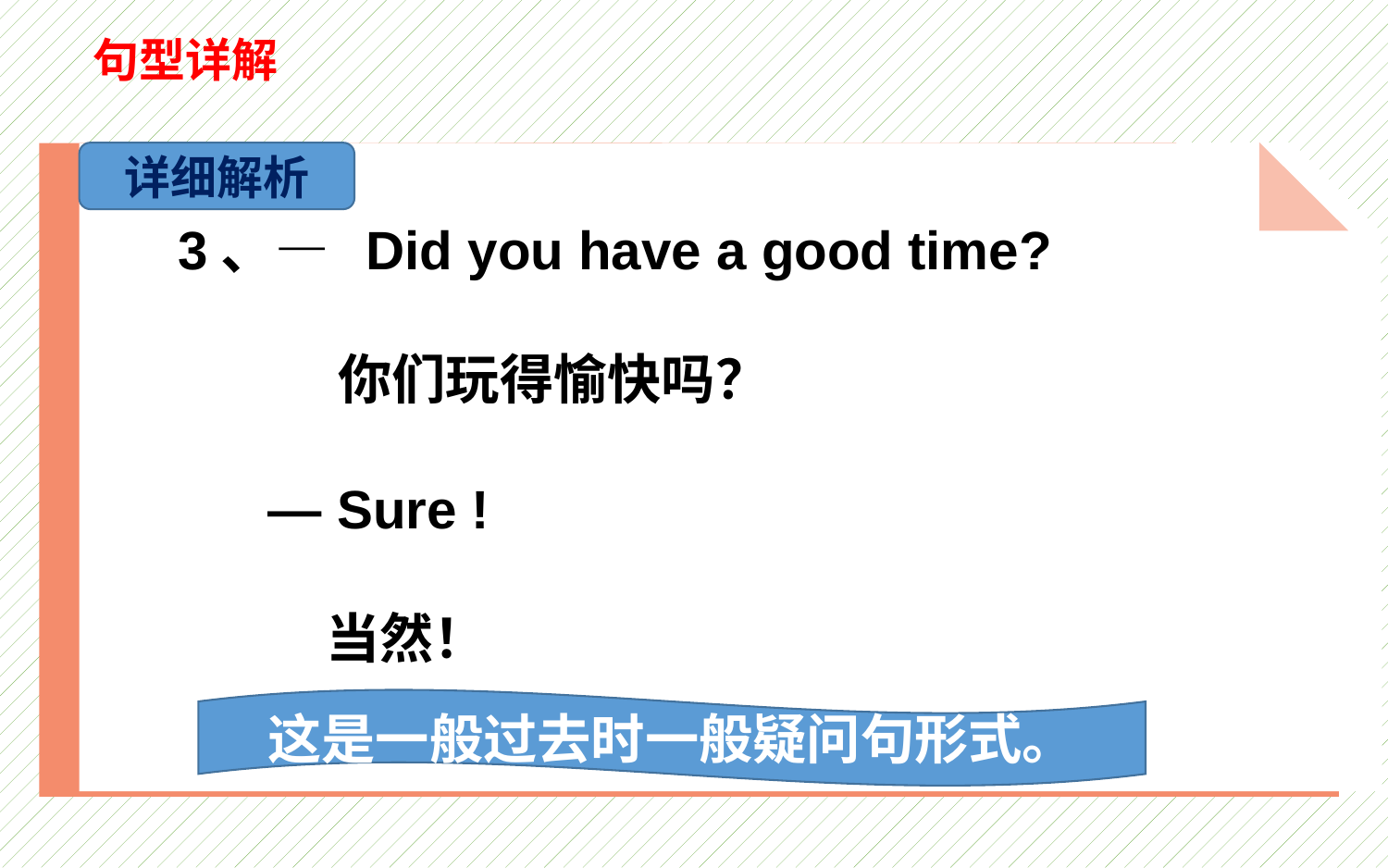

句型详解

zh

详细解析

3、—  Did you have a good time?

            你们玩得愉快吗？

      — Sure !

           当然！
这是一般过去时一般疑问句形式。